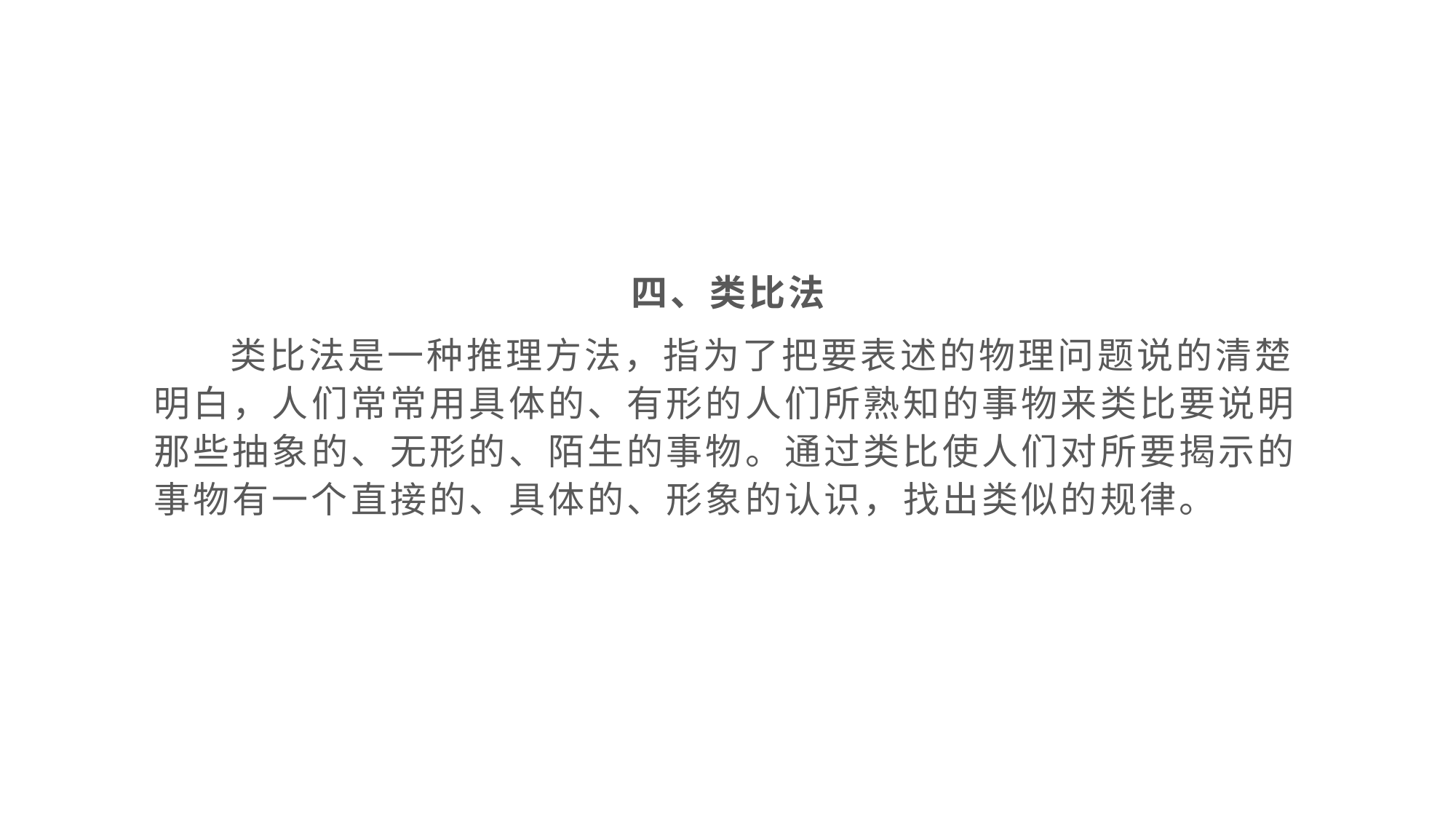

四、类比法
      类比法是一种推理方法，指为了把要表述的物理问题说的清楚明白，人们常常用具体的、有形的人们所熟知的事物来类比要说明那些抽象的、无形的、陌生的事物。通过类比使人们对所要揭示的事物有一个直接的、具体的、形象的认识，找出类似的规律。